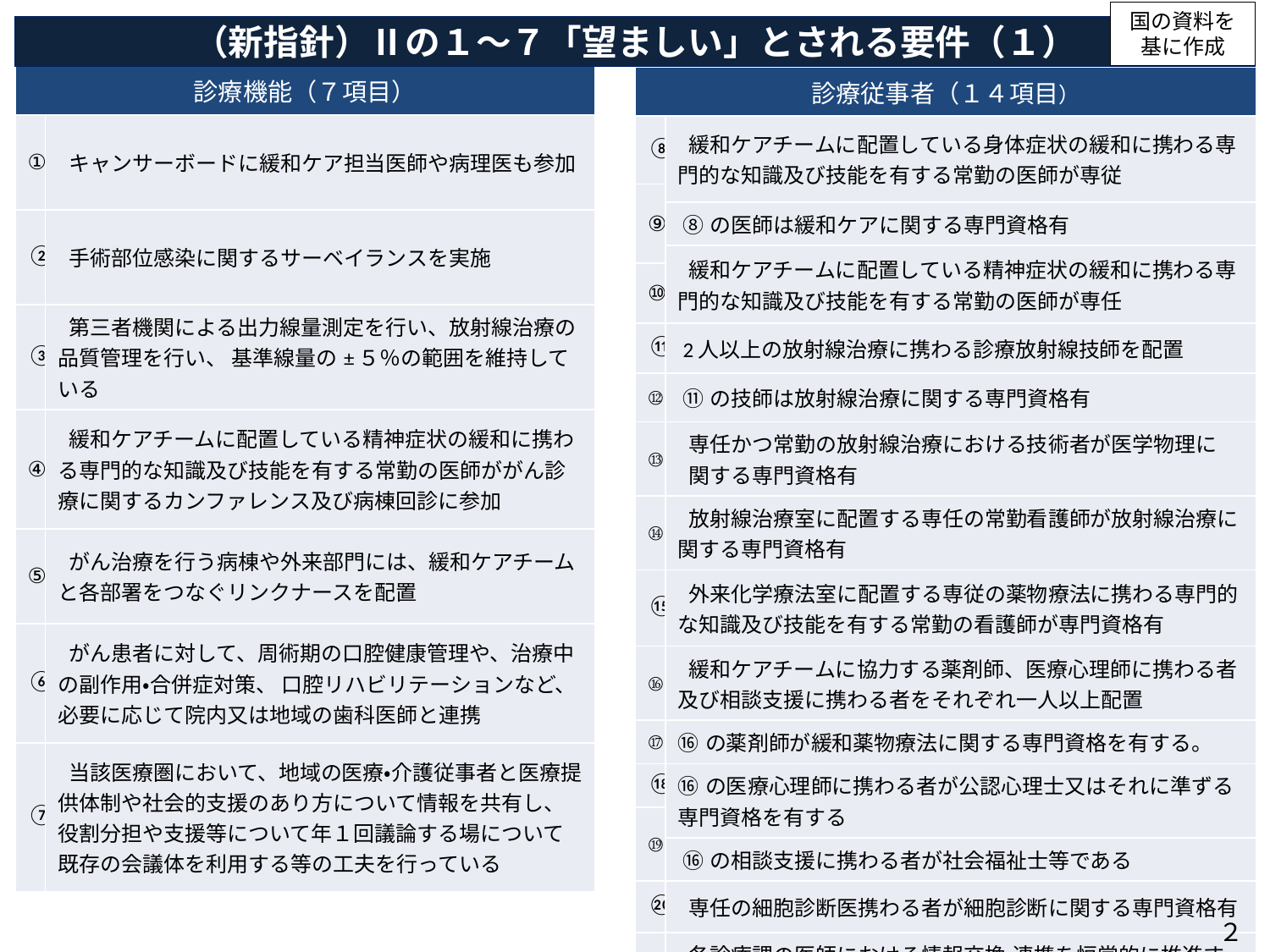

国の資料を
基に作成
（新指針）Ⅱの１～７「望ましい」とされる要件（１）
| 診療機能（７項目） |  |
| --- | --- |
| ① | キャンサーボードに緩和ケア担当医師や病理医も参加 |
| ② | 手術部位感染に関するサーベイランスを実施 |
| ③ | 第三者機関による出力線量測定を行い、放射線治療の品質管理を行い、 基準線量の±５％の範囲を維持している |
| ④ | 緩和ケアチームに配置している精神症状の緩和に携わる専門的な知識及び技能を有する常勤の医師ががん診療に関するカンファレンス及び病棟回診に参加 |
| ⑤ | がん治療を行う病棟や外来部門には、緩和ケアチームと各部署をつなぐリンクナースを配置 |
| ⑥ | がん患者に対して、周術期の口腔健康管理や、治療中の副作用・合併症対策、 口腔リハビリテーションなど、必要に応じて院内又は地域の歯科医師と連携 |
| ⑦ | 当該医療圏において、地域の医療・介護従事者と医療提供体制や社会的支援のあり方について情報を共有し、役割分担や支援等について年１回議論する場について既存の会議体を利用する等の工夫を行っている |
| 診療従事者（１４項目） |  |
| --- | --- |
| ⑧ | 緩和ケアチームに配置している身体症状の緩和に携わる専門的な知識及び技能を有する常勤の医師が専従 |
| ⑨ |  |
|  | ⑧の医師は緩和ケアに関する専門資格有 |
|  | 緩和ケアチームに配置している精神症状の緩和に携わる専門的な知識及び技能を有する常勤の医師が専任 |
| ⑩ |  |
| ⑪ | 2人以上の放射線治療に携わる診療放射線技師を配置 |
| ⑫ | ⑪の技師は放射線治療に関する専門資格有 |
| ⑬ | 専任かつ常勤の放射線治療における技術者が医学物理に 関する専門資格有 |
| ⑭ | 放射線治療室に配置する専任の常勤看護師が放射線治療に関する専門資格有 |
| ⑮ | 外来化学療法室に配置する専従の薬物療法に携わる専門的な知識及び技能を有する常勤の看護師が専門資格有 |
| ⑯ | 緩和ケアチームに協力する薬剤師、医療心理師に携わる者及び相談支援に携わる者をそれぞれ一人以上配置 |
| ⑰ | ⑯の薬剤師が緩和薬物療法に関する専門資格を有する。 |
| ⑱ | ⑯の医療心理師に携わる者が公認心理士又はそれに準ずる専門資格を有する |
| ⑲ |  |
|  | ⑯の相談支援に携わる者が社会福祉士等である |
| ⑳ | 専任の細胞診断医携わる者が細胞診断に関する専門資格有 |
| ㉑ | 各診療課の医師における情報交換・連携を恒常的に推進する観点から、各診療科が参加する話し合いの場等を設置 |
２